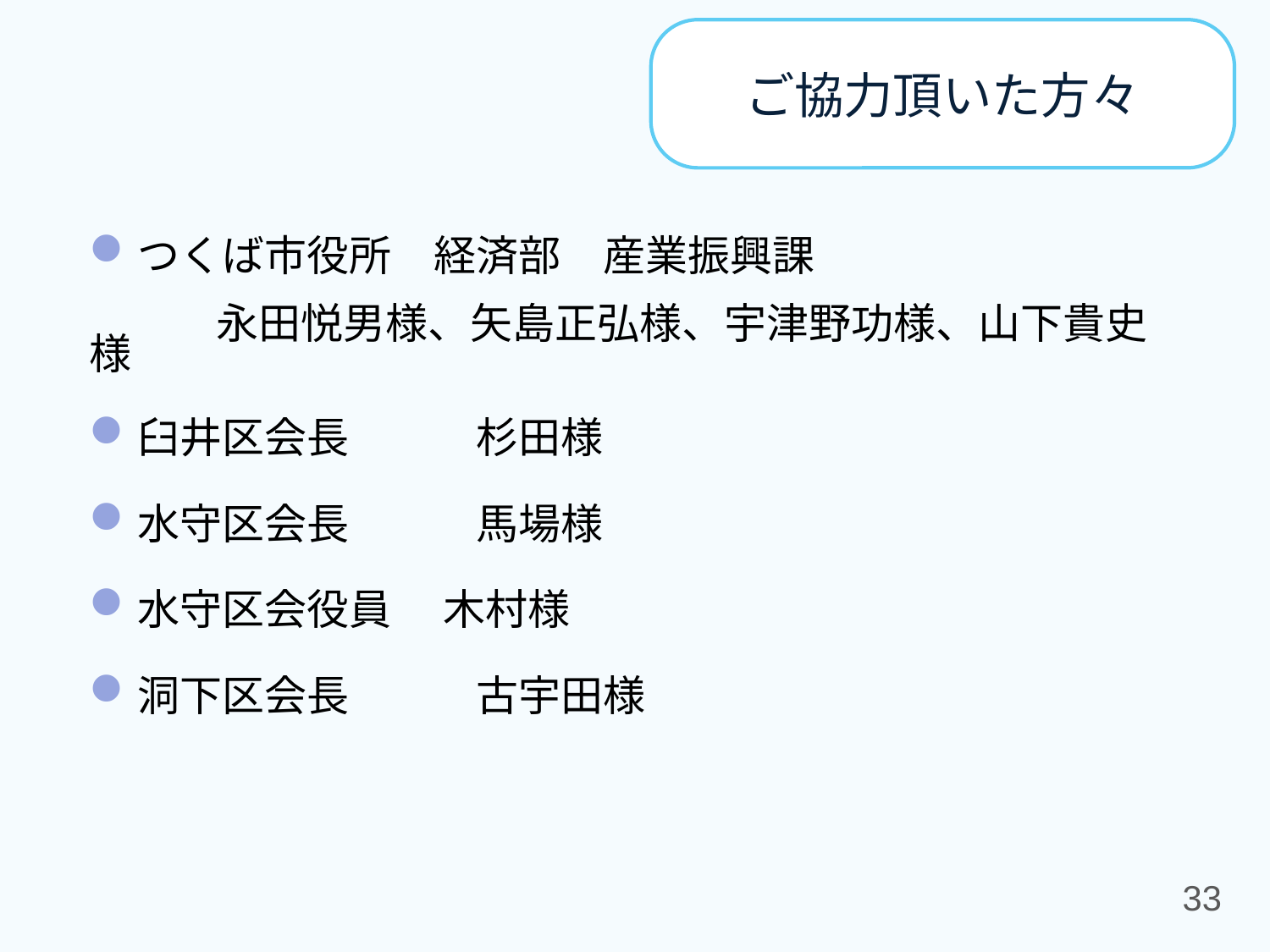

ご協力頂いた方々
つくば市役所　経済部　産業振興課
	永田悦男様、矢島正弘様、宇津野功様、山下貴史様
臼井区会長　　　杉田様
水守区会長　　　馬場様
水守区会役員　 木村様
洞下区会長　　　古宇田様

33